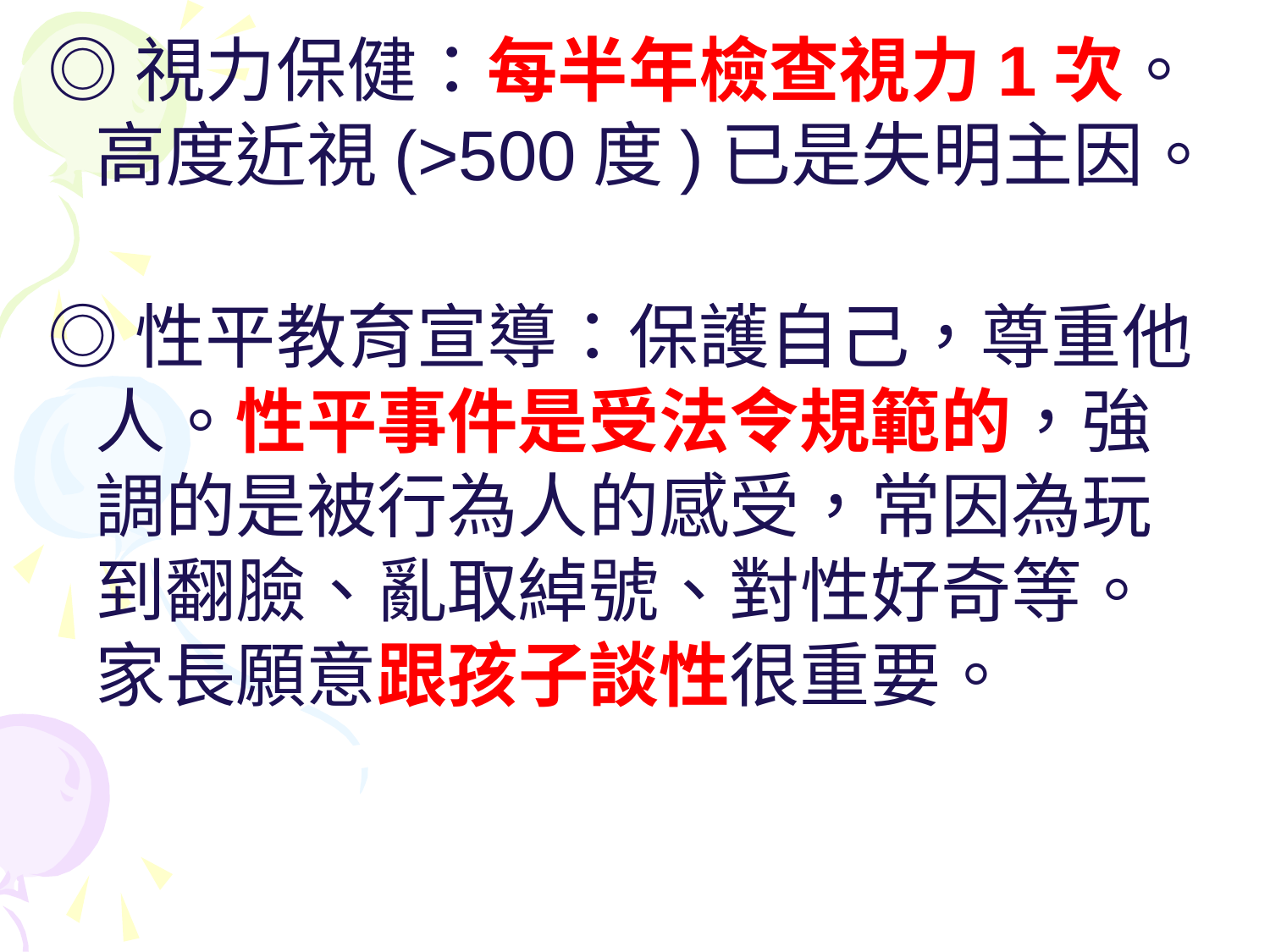

◎視力保健：每半年檢查視力1次。高度近視(>500度)已是失明主因。

◎性平教育宣導：保護自己，尊重他人。性平事件是受法令規範的，強調的是被行為人的感受，常因為玩到翻臉、亂取綽號、對性好奇等。家長願意跟孩子談性很重要。